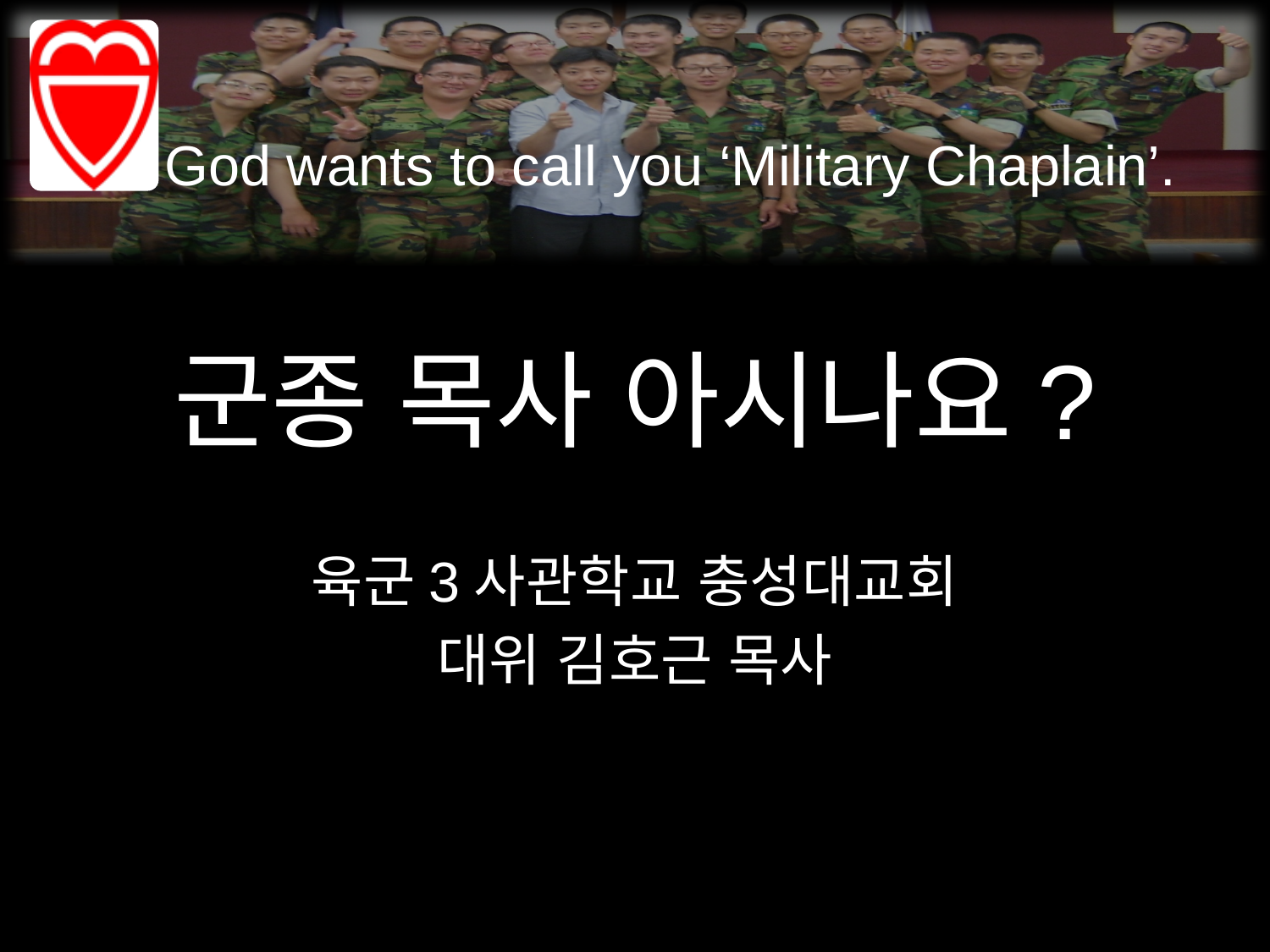

# 군종 목사 아시나요?
육군3사관학교 충성대교회
대위 김호근 목사